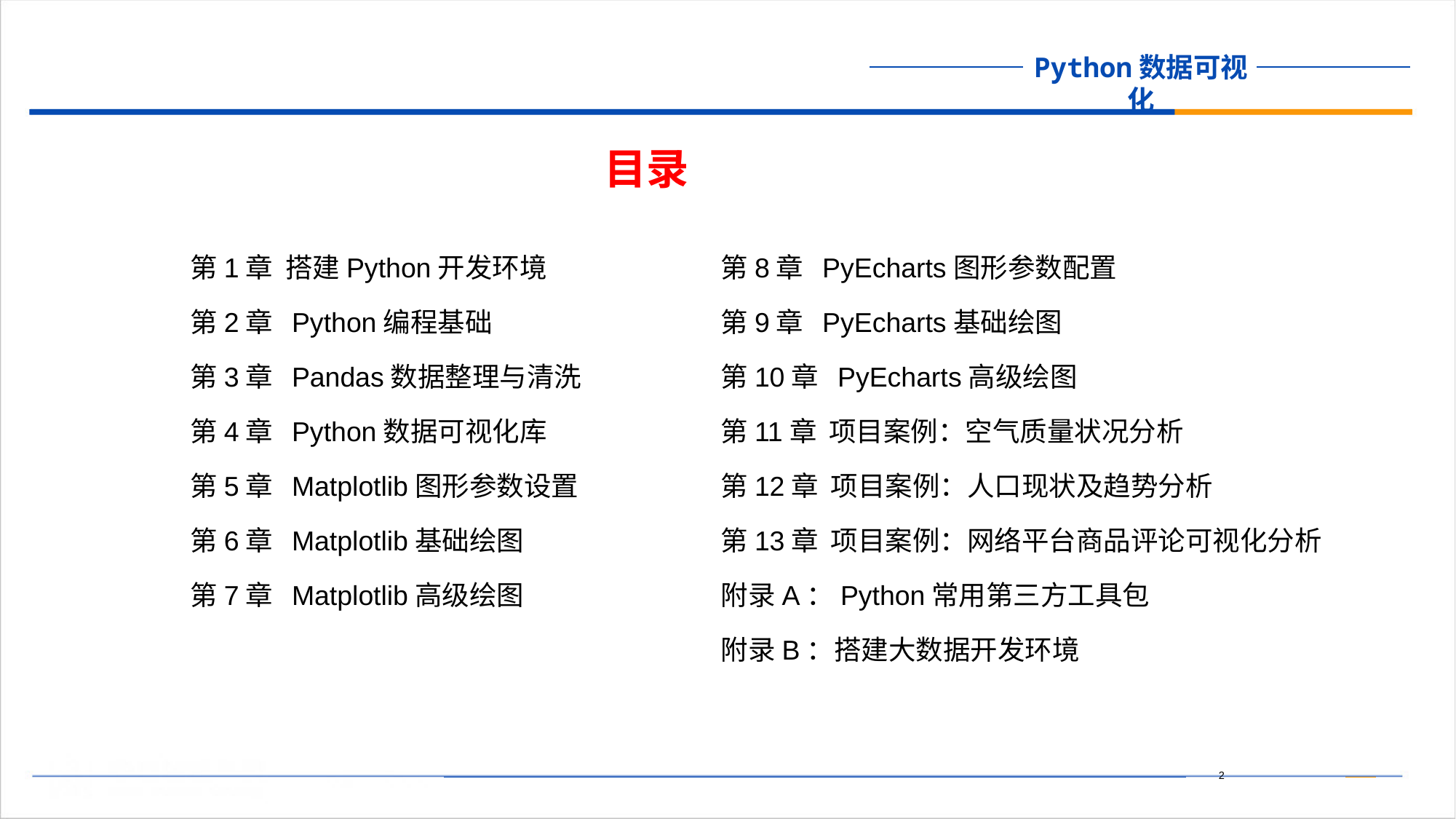

目录
第1章  搭建Python开发环境
第2章  Python编程基础
第3章  Pandas数据整理与清洗
第4章  Python数据可视化库
第5章  Matplotlib图形参数设置
第6章  Matplotlib基础绘图
第7章  Matplotlib高级绘图
第8章  PyEcharts图形参数配置
第9章  PyEcharts基础绘图
第10章  PyEcharts高级绘图
第11章  项目案例：空气质量状况分析
第12章  项目案例：人口现状及趋势分析
第13章  项目案例：网络平台商品评论可视化分析
附录A：Python常用第三方工具包
附录B：搭建大数据开发环境